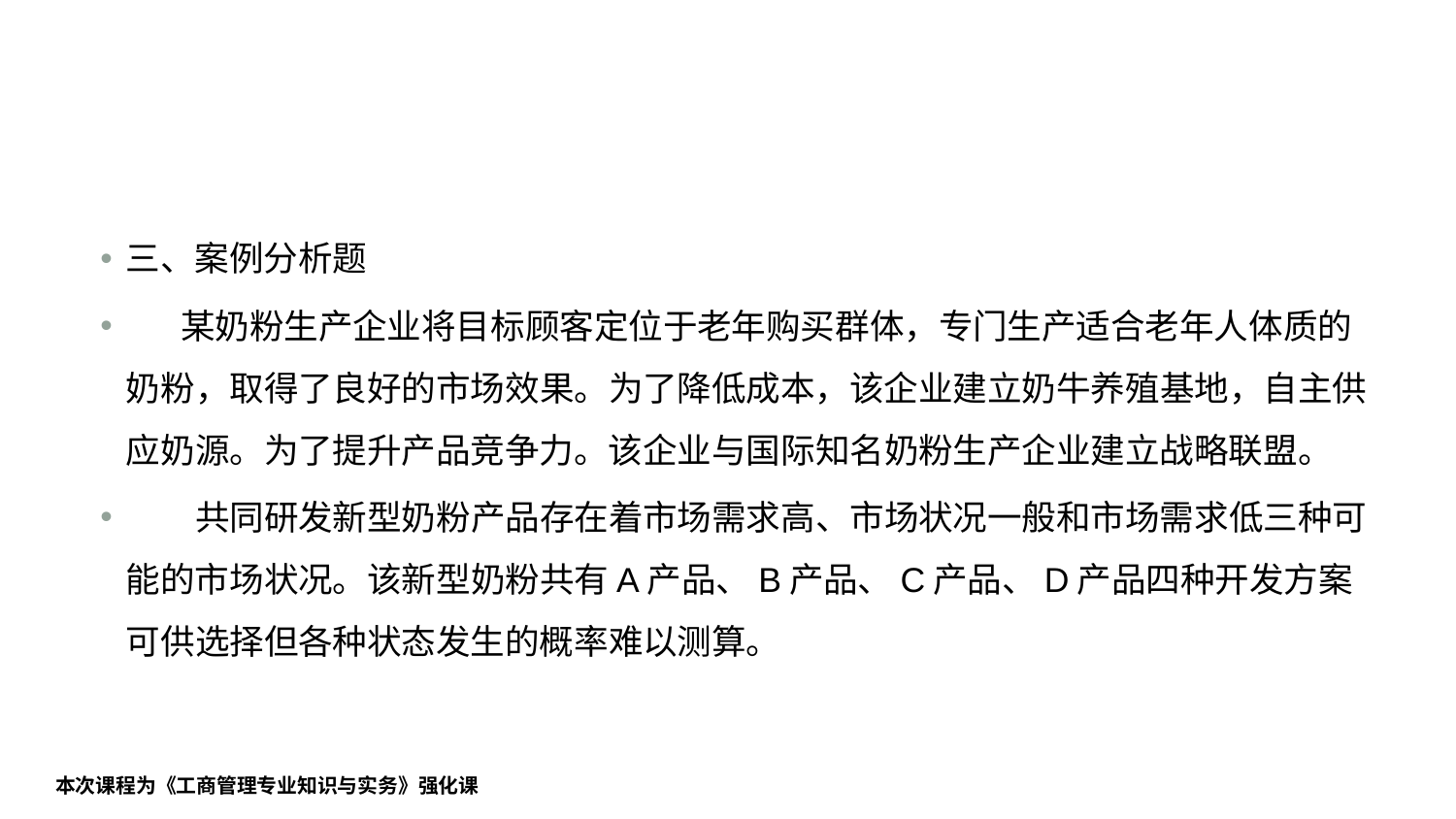

#
三、案例分析题
      某奶粉生产企业将目标顾客定位于老年购买群体，专门生产适合老年人体质的奶粉，取得了良好的市场效果。为了降低成本，该企业建立奶牛养殖基地，自主供应奶源。为了提升产品竞争力。该企业与国际知名奶粉生产企业建立战略联盟。
　　共同研发新型奶粉产品存在着市场需求高、市场状况一般和市场需求低三种可能的市场状况。该新型奶粉共有A产品、B产品、C产品、D产品四种开发方案可供选择但各种状态发生的概率难以测算。